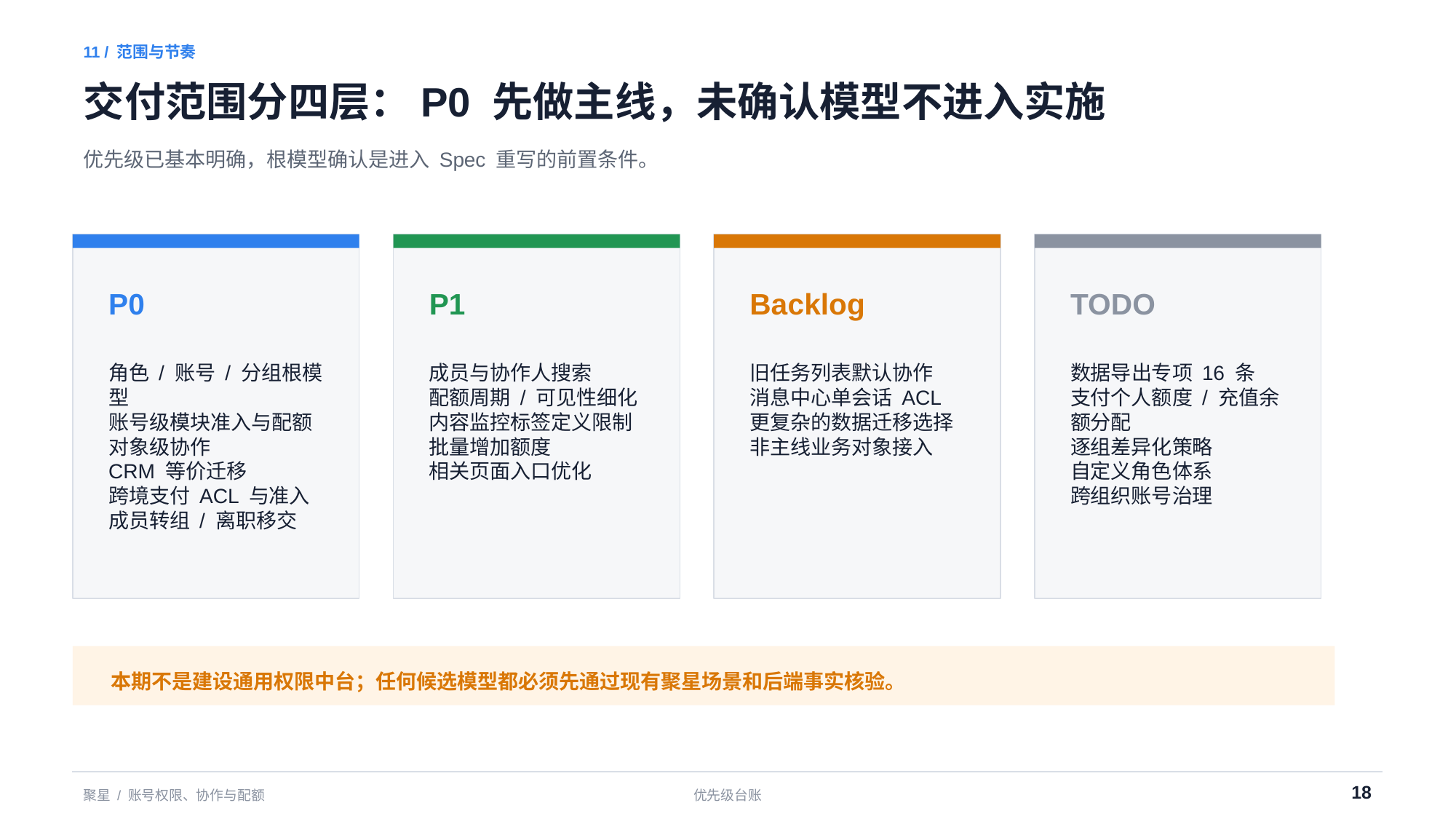

11 / 范围与节奏
交付范围分四层：P0 先做主线，未确认模型不进入实施
优先级已基本明确，根模型确认是进入 Spec 重写的前置条件。

P0
P1
Backlog
TODO
角色 / 账号 / 分组根模型
账号级模块准入与配额
对象级协作
CRM 等价迁移
跨境支付 ACL 与准入
成员转组 / 离职移交
成员与协作人搜索
配额周期 / 可见性细化
内容监控标签定义限制
批量增加额度
相关页面入口优化
旧任务列表默认协作
消息中心单会话 ACL
更复杂的数据迁移选择
非主线业务对象接入
数据导出专项 16 条
支付个人额度 / 充值余额分配
逐组差异化策略
自定义角色体系
跨组织账号治理

本期不是建设通用权限中台；任何候选模型都必须先通过现有聚星场景和后端事实核验。

18
聚星 / 账号权限、协作与配额
优先级台账